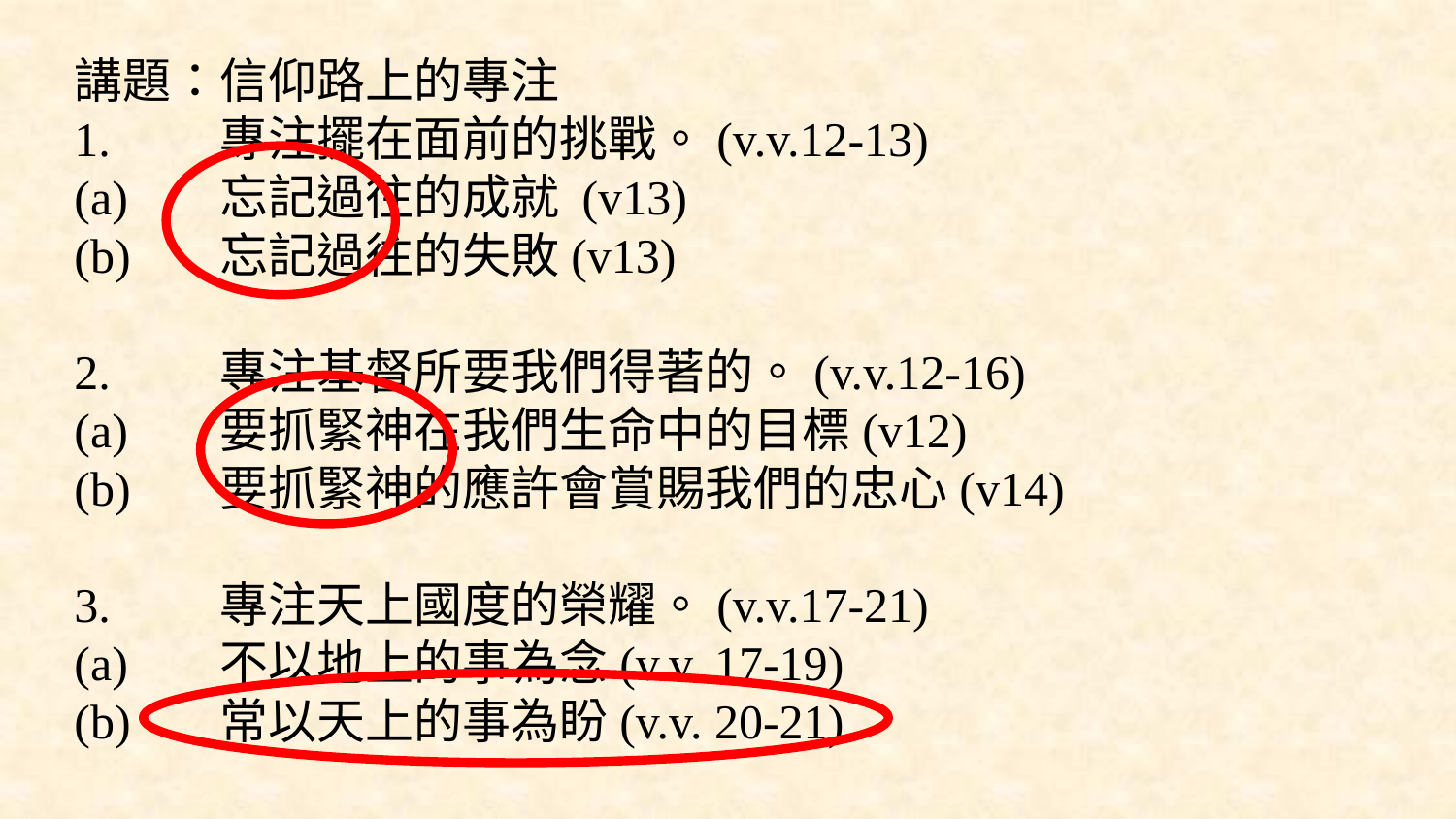

講題：信仰路上的專注
1.	專注擺在面前的挑戰。(v.v.12-13)
(a)	忘記過往的成就 (v13)
(b)	忘記過往的失敗(v13)

2.	專注基督所要我們得著的。(v.v.12-16)
(a)	要抓緊神在我們生命中的目標(v12)
(b)	要抓緊神的應許會賞賜我們的忠心(v14)

3.	專注天上國度的榮耀。(v.v.17-21)
(a)	不以地上的事為念(v.v. 17-19)
(b)	常以天上的事為盼(v.v. 20-21)